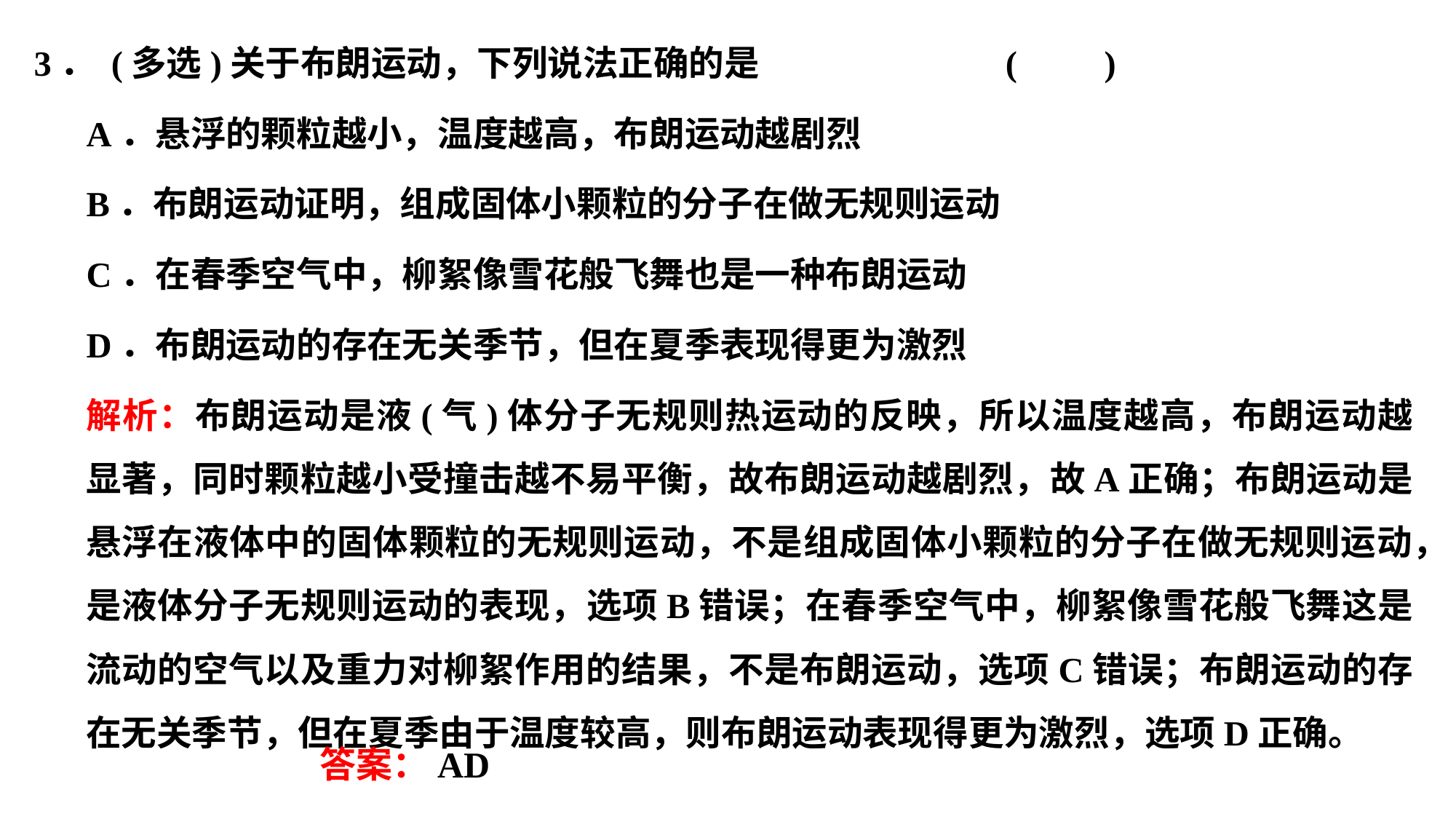

3． (多选)关于布朗运动，下列说法正确的是	         				        (　　)
A．悬浮的颗粒越小，温度越高，布朗运动越剧烈
B．布朗运动证明，组成固体小颗粒的分子在做无规则运动
C．在春季空气中，柳絮像雪花般飞舞也是一种布朗运动
D．布朗运动的存在无关季节，但在夏季表现得更为激烈
解析：布朗运动是液(气)体分子无规则热运动的反映，所以温度越高，布朗运动越显著，同时颗粒越小受撞击越不易平衡，故布朗运动越剧烈，故A正确；布朗运动是悬浮在液体中的固体颗粒的无规则运动，不是组成固体小颗粒的分子在做无规则运动，是液体分子无规则运动的表现，选项B错误；在春季空气中，柳絮像雪花般飞舞这是流动的空气以及重力对柳絮作用的结果，不是布朗运动，选项C错误；布朗运动的存在无关季节，但在夏季由于温度较高，则布朗运动表现得更为激烈，选项D正确。

答案：AD